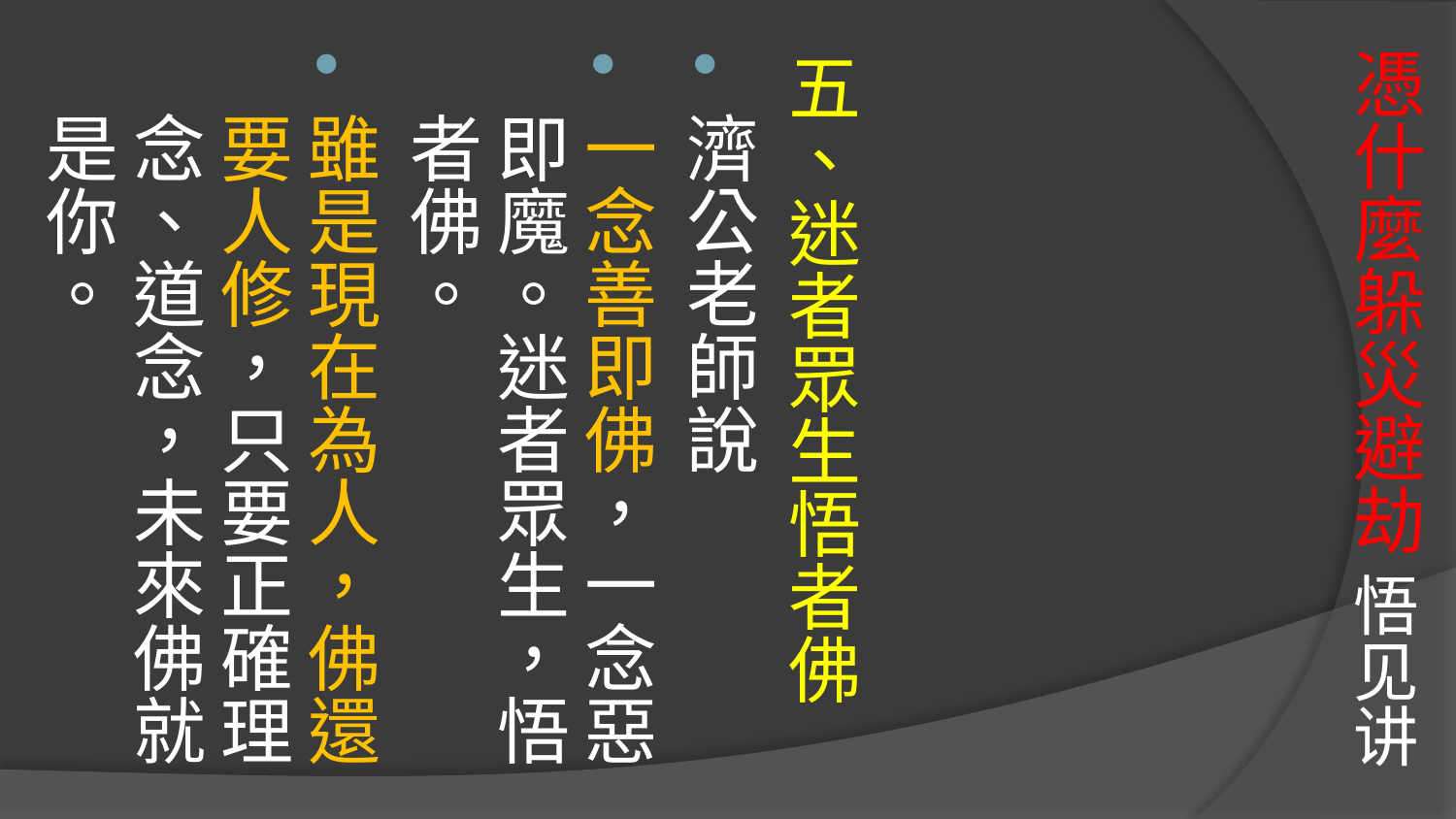

# 憑什麼躲災避劫 悟见讲
五、迷者眾生悟者佛
濟公老師說
一念善即佛，一念惡即魔。迷者眾生，悟者佛。
雖是現在為人，佛還要人修，只要正確理念、道念，未來佛就是你。